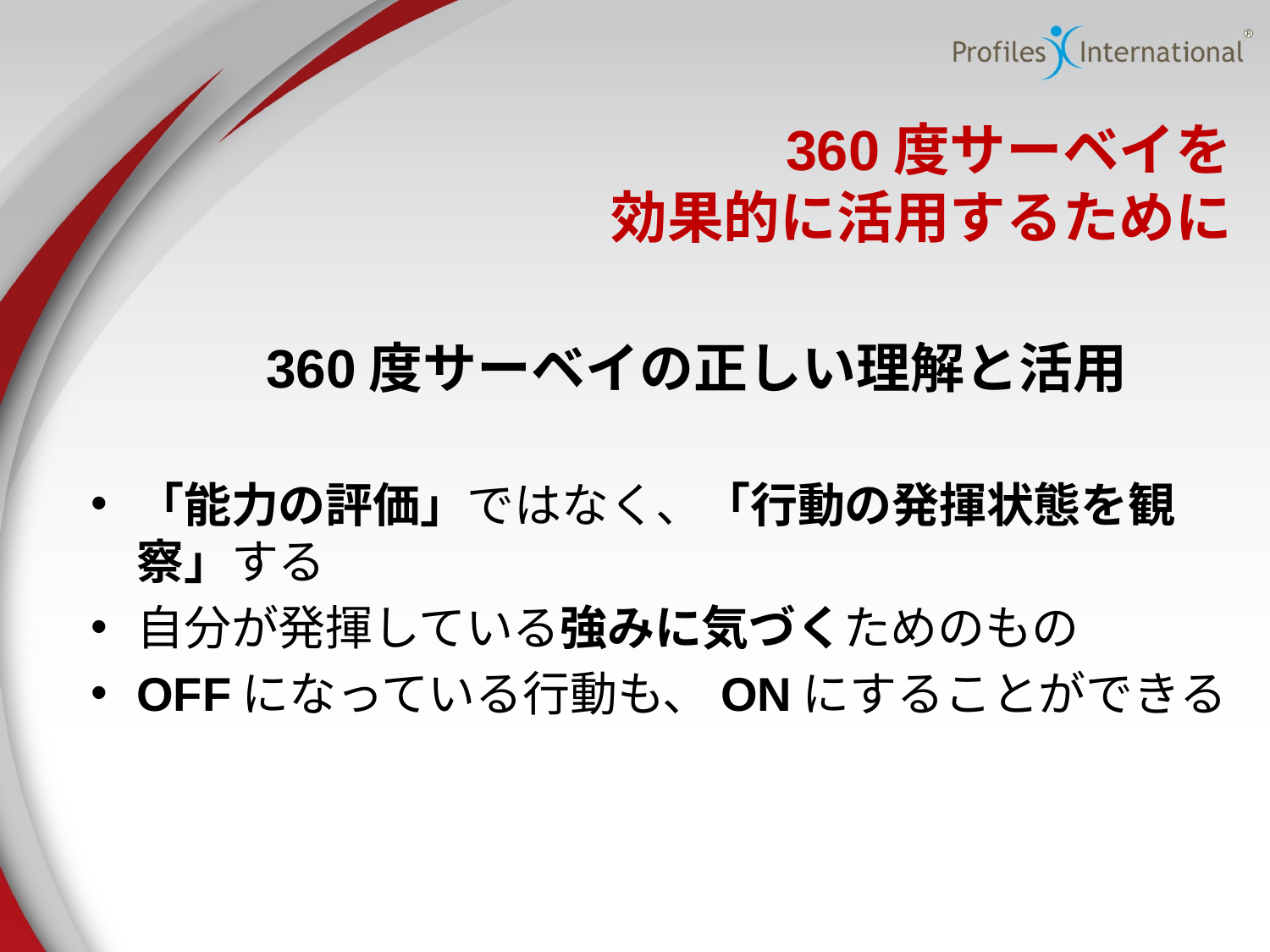

# 360度サーベイを 効果的に活用するために
　　　360度サーベイの正しい理解と活用

「能力の評価」ではなく、「行動の発揮状態を観察」する
自分が発揮している強みに気づくためのもの
OFFになっている行動も、ONにすることができる